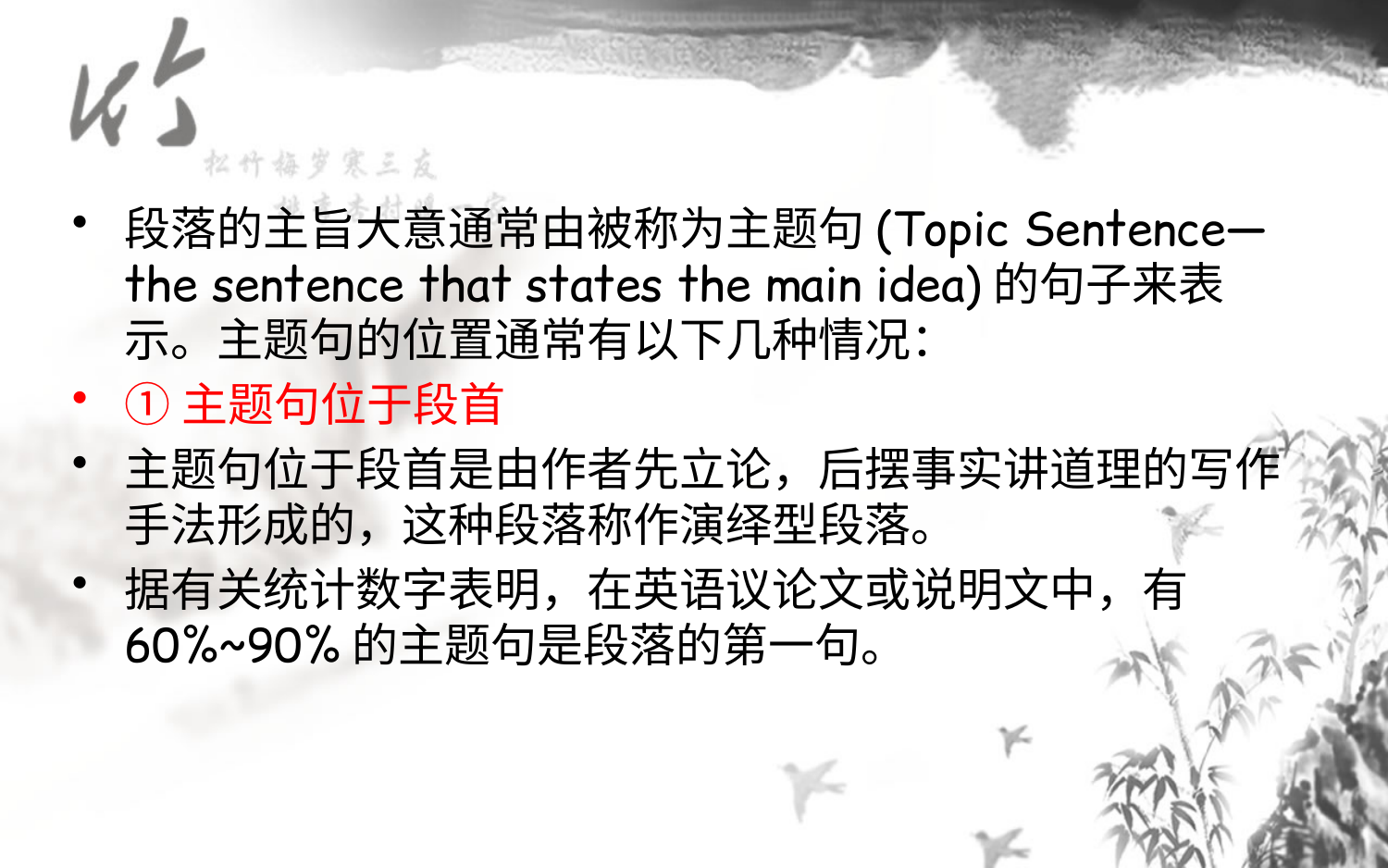

段落的主旨大意通常由被称为主题句(Topic Sentence—the sentence that states the main idea)的句子来表示。主题句的位置通常有以下几种情况：
①主题句位于段首
主题句位于段首是由作者先立论，后摆事实讲道理的写作手法形成的，这种段落称作演绎型段落。
据有关统计数字表明，在英语议论文或说明文中，有60%~90%的主题句是段落的第一句。